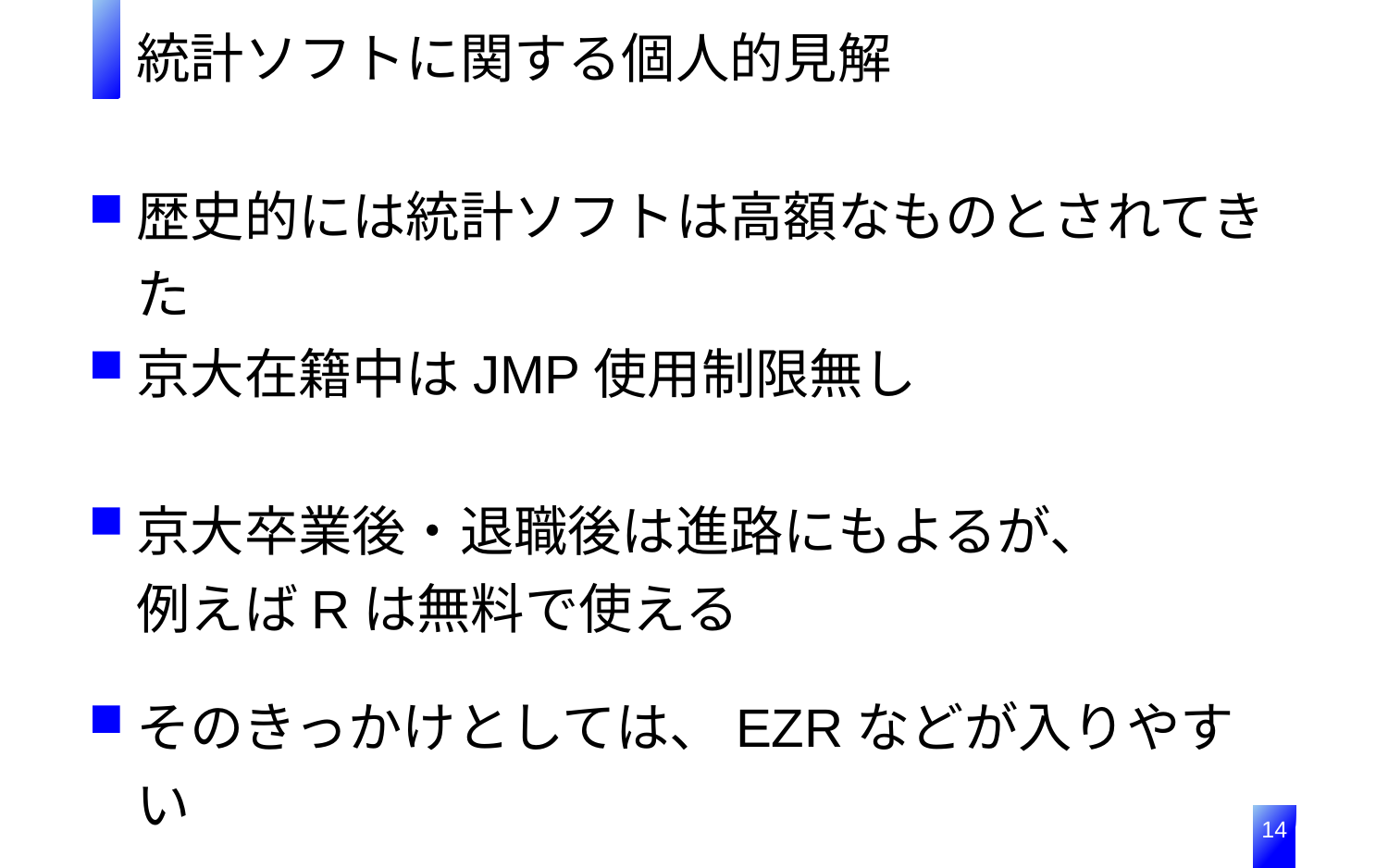

統計ソフトに関する個人的見解
歴史的には統計ソフトは高額なものとされてきた

京大在籍中はJMP使用制限無し

京大卒業後・退職後は進路にもよるが、
例えばRは無料で使える

そのきっかけとしては、EZRなどが入りやすい